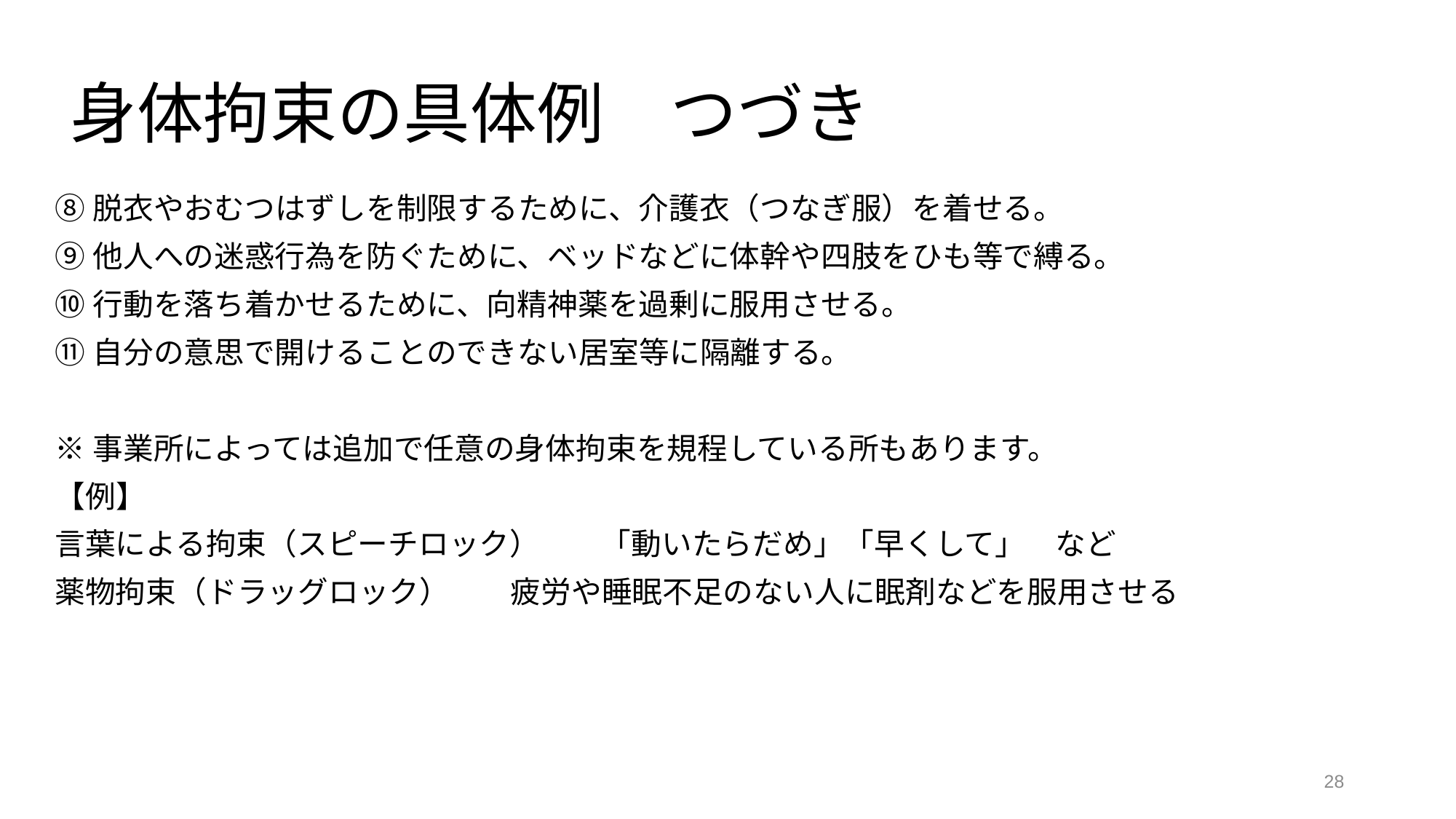

# 身体拘束の具体例　つづき
⑧脱衣やおむつはずしを制限するために、介護衣（つなぎ服）を着せる。
⑨他人への迷惑行為を防ぐために、ベッドなどに体幹や四肢をひも等で縛る。
⑩行動を落ち着かせるために、向精神薬を過剰に服用させる。
⑪自分の意思で開けることのできない居室等に隔離する。

※事業所によっては追加で任意の身体拘束を規程している所もあります。
【例】
言葉による拘束（スピーチロック）　　「動いたらだめ」「早くして」　など
薬物拘束（ドラッグロック）　　疲労や睡眠不足のない人に眠剤などを服用させる

28